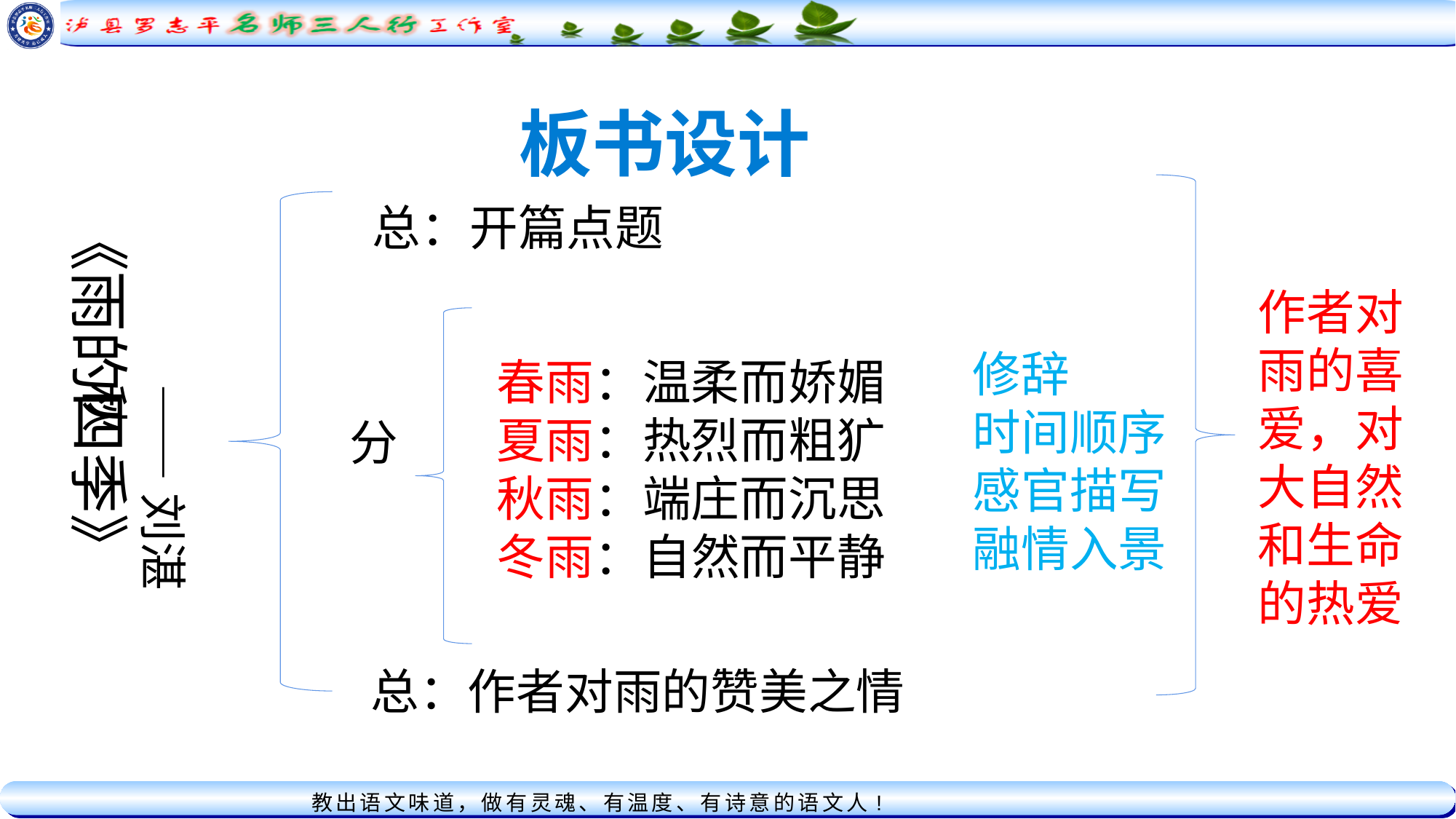

板书设计

总：开篇点题
《雨的四季》
作者对雨的喜爱，对大自然和生命的热爱

修辞
时间顺序
感官描写
融情入景
春雨：温柔而娇媚
夏雨：热烈而粗犷
秋雨：端庄而沉思
冬雨：自然而平静

——刘湛秋
分
总：作者对雨的赞美之情